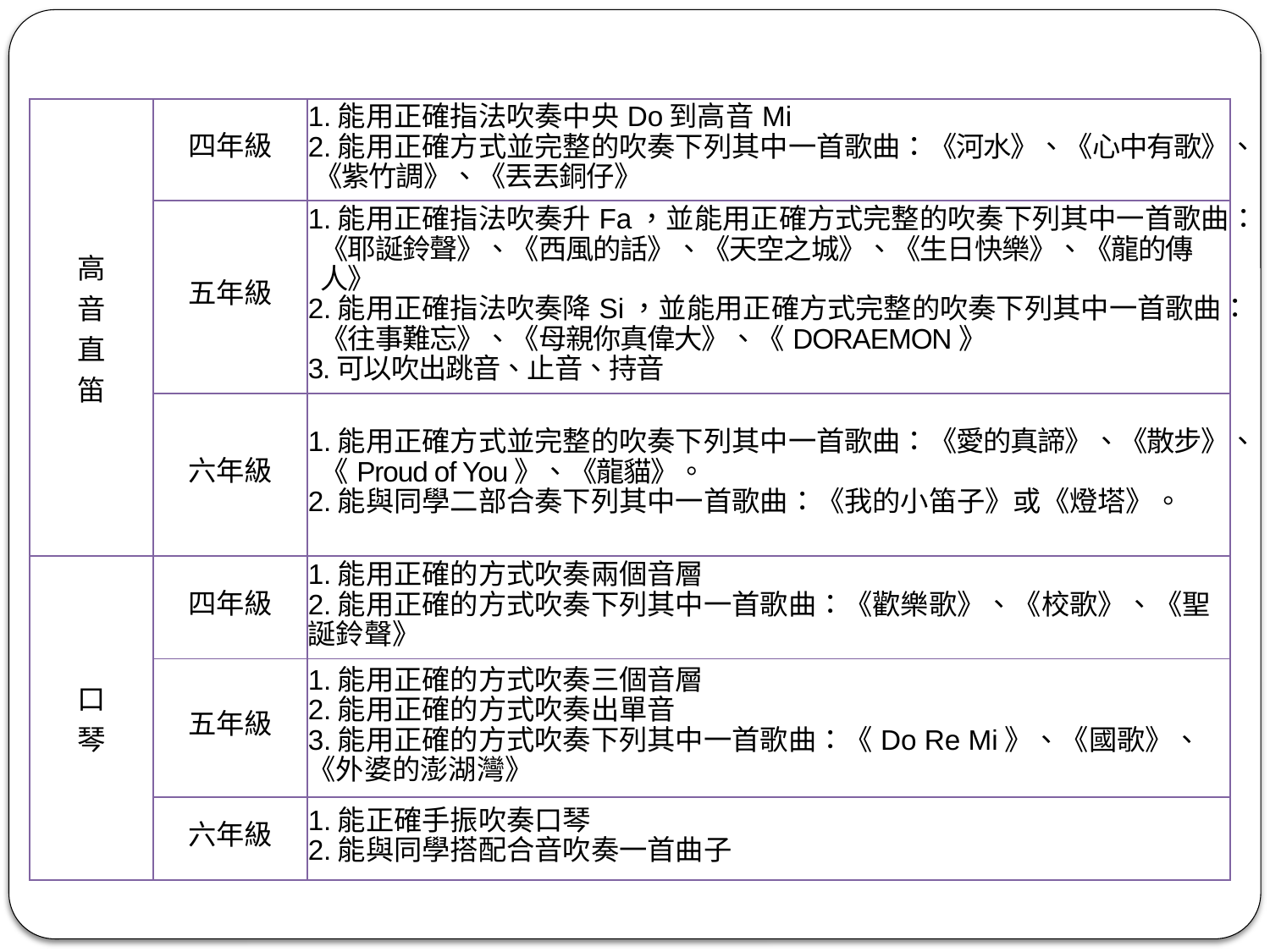

| 高 音 直 笛 | 四年級 | 1.能用正確指法吹奏中央Do到高音Mi 2.能用正確方式並完整的吹奏下列其中一首歌曲：《河水》、《心中有歌》、《紫竹調》、《丟丟銅仔》 |
| --- | --- | --- |
|  | 五年級 | 1.能用正確指法吹奏升Fa，並能用正確方式完整的吹奏下列其中一首歌曲：《耶誕鈴聲》、《西風的話》、《天空之城》、《生日快樂》、《龍的傳人》 2.能用正確指法吹奏降Si，並能用正確方式完整的吹奏下列其中一首歌曲：《往事難忘》、《母親你真偉大》、《DORAEMON》 3.可以吹出跳音、止音、持音 |
|  | 六年級 | 1.能用正確方式並完整的吹奏下列其中一首歌曲：《愛的真諦》、《散步》、《Proud of You》、《龍貓》。 2.能與同學二部合奏下列其中一首歌曲：《我的小笛子》或《燈塔》。 |
| 口 琴 | 四年級 | 1.能用正確的方式吹奏兩個音層 2.能用正確的方式吹奏下列其中一首歌曲：《歡樂歌》、《校歌》、《聖誕鈴聲》 |
|  | 五年級 | 1.能用正確的方式吹奏三個音層 2.能用正確的方式吹奏出單音 3.能用正確的方式吹奏下列其中一首歌曲：《Do Re Mi》、《國歌》、《外婆的澎湖灣》 |
|  | 六年級 | 1.能正確手振吹奏口琴 2.能與同學搭配合音吹奏一首曲子 |